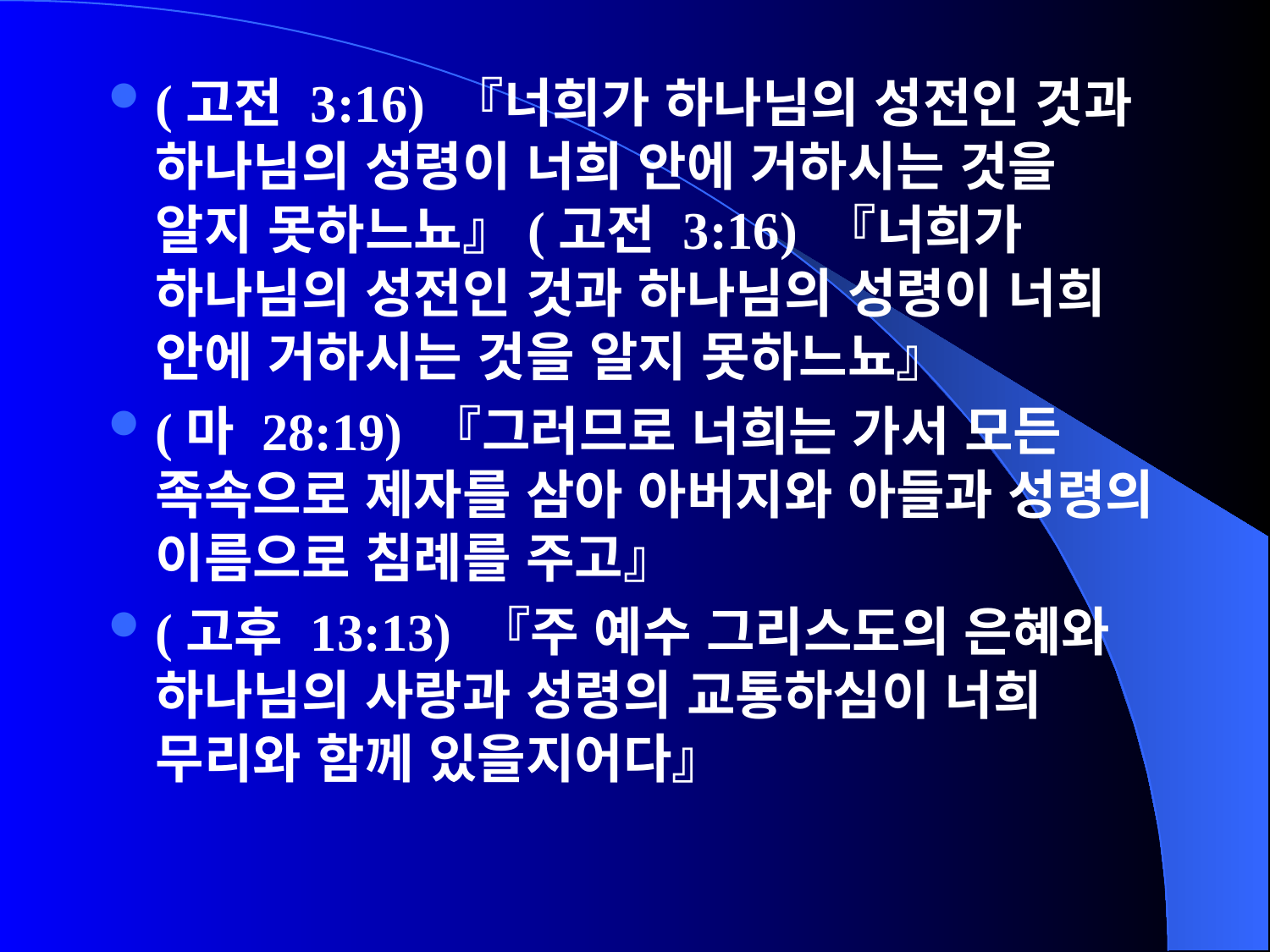

(고전 3:16) 『너희가 하나님의 성전인 것과 하나님의 성령이 너희 안에 거하시는 것을 알지 못하느뇨』(고전 3:16) 『너희가 하나님의 성전인 것과 하나님의 성령이 너희 안에 거하시는 것을 알지 못하느뇨』
(마 28:19) 『그러므로 너희는 가서 모든 족속으로 제자를 삼아 아버지와 아들과 성령의 이름으로 침례를 주고』
(고후 13:13) 『주 예수 그리스도의 은혜와 하나님의 사랑과 성령의 교통하심이 너희 무리와 함께 있을지어다』